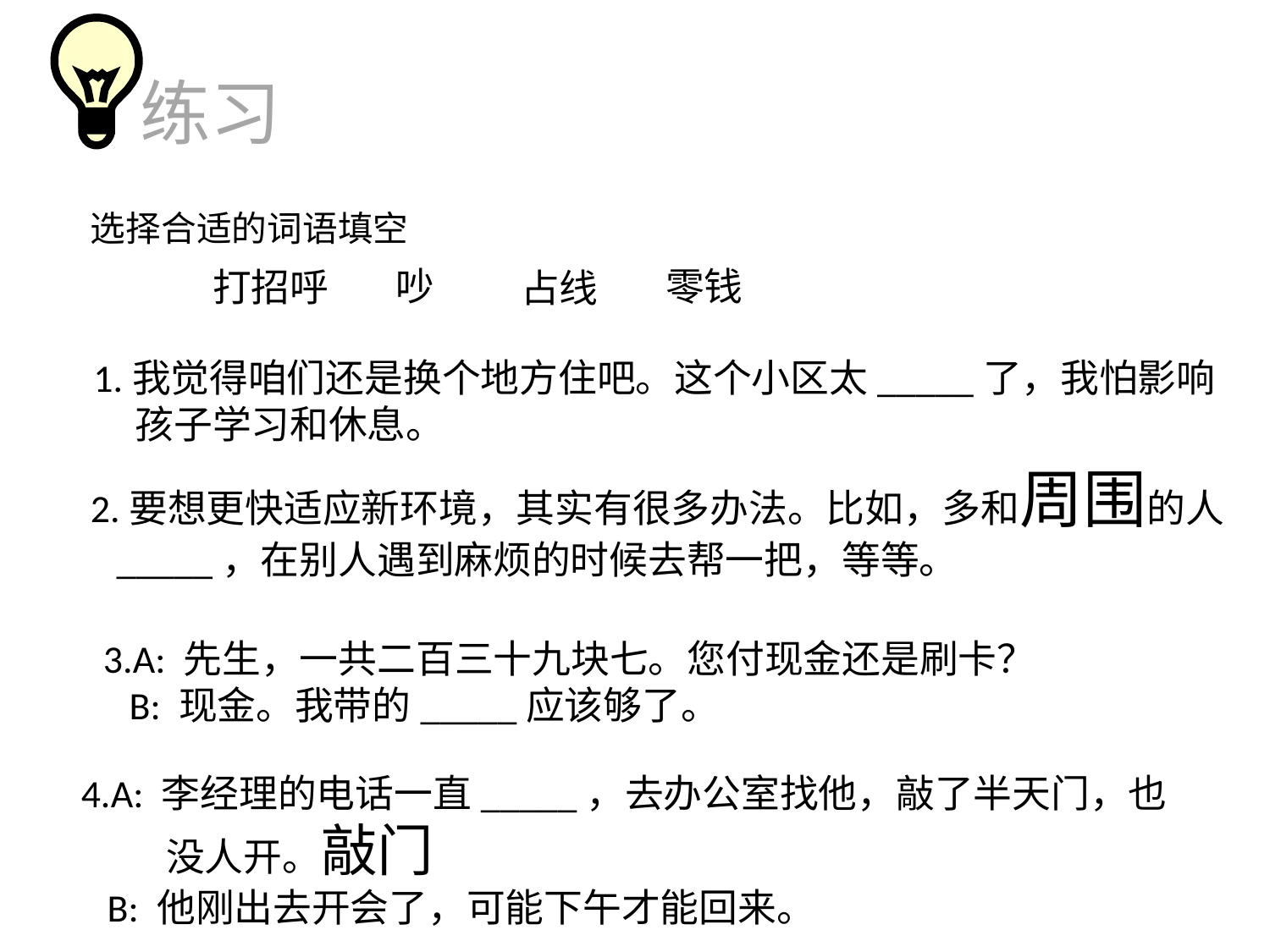

练习
选择合适的词语填空
吵
零钱
打招呼
占线
1.我觉得咱们还是换个地方住吧。这个小区太_____了，我怕影响
   孩子学习和休息。
2.要想更快适应新环境，其实有很多办法。比如，多和周围的人
   _____，在别人遇到麻烦的时候去帮一把，等等。
3.A: 先生，一共二百三十九块七。您付现金还是刷卡？
   B: 现金。我带的_____应该够了。
4.A: 李经理的电话一直_____，去办公室找他，敲了半天门，也
       没人开。敲门
   B: 他刚出去开会了，可能下午才能回来。